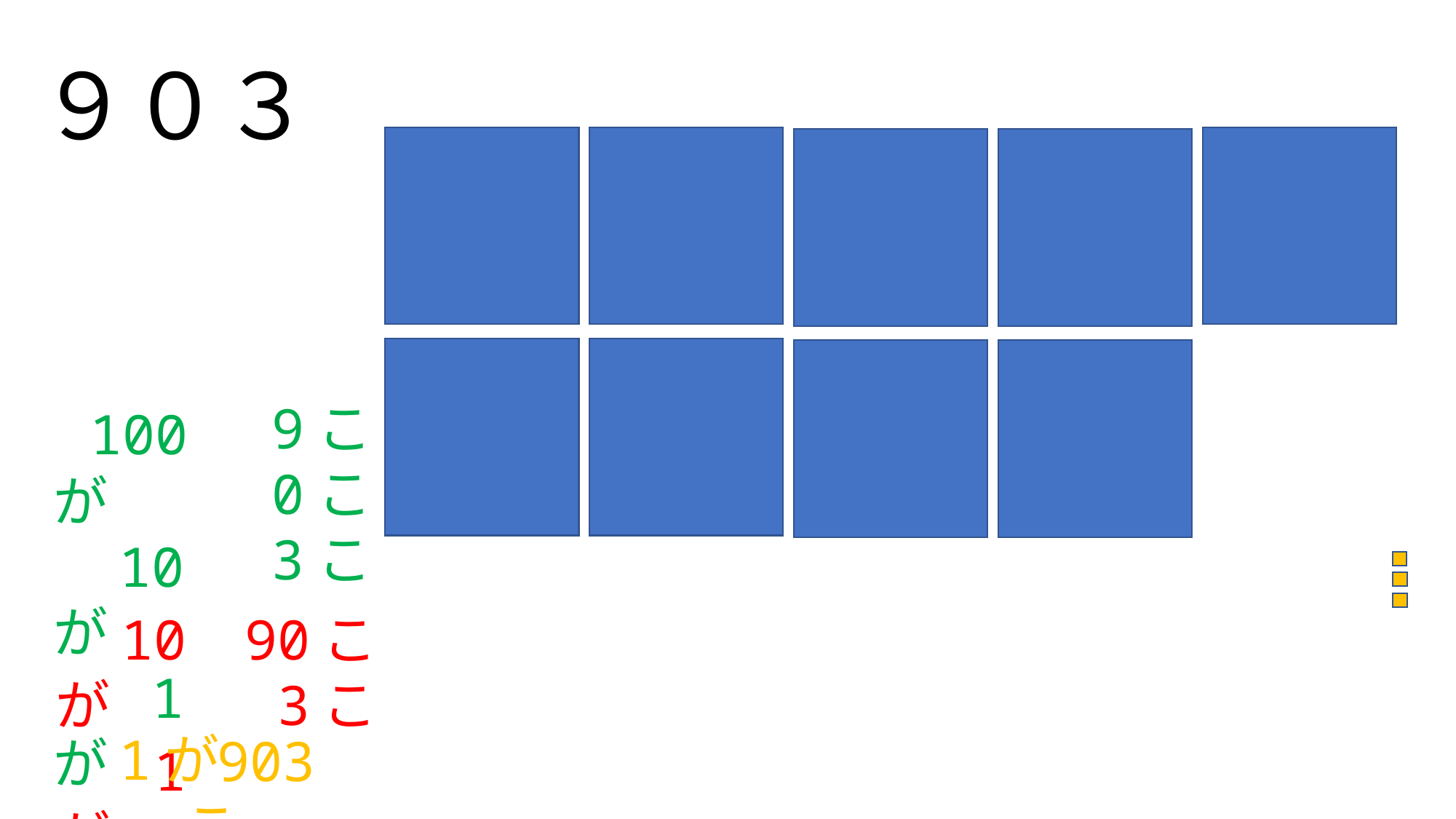

９０３

 100が
  10が
   1が
 9こ
 0こ
 3こ

  10が
   1が
 90こ
  3こ
  1が
 903こ